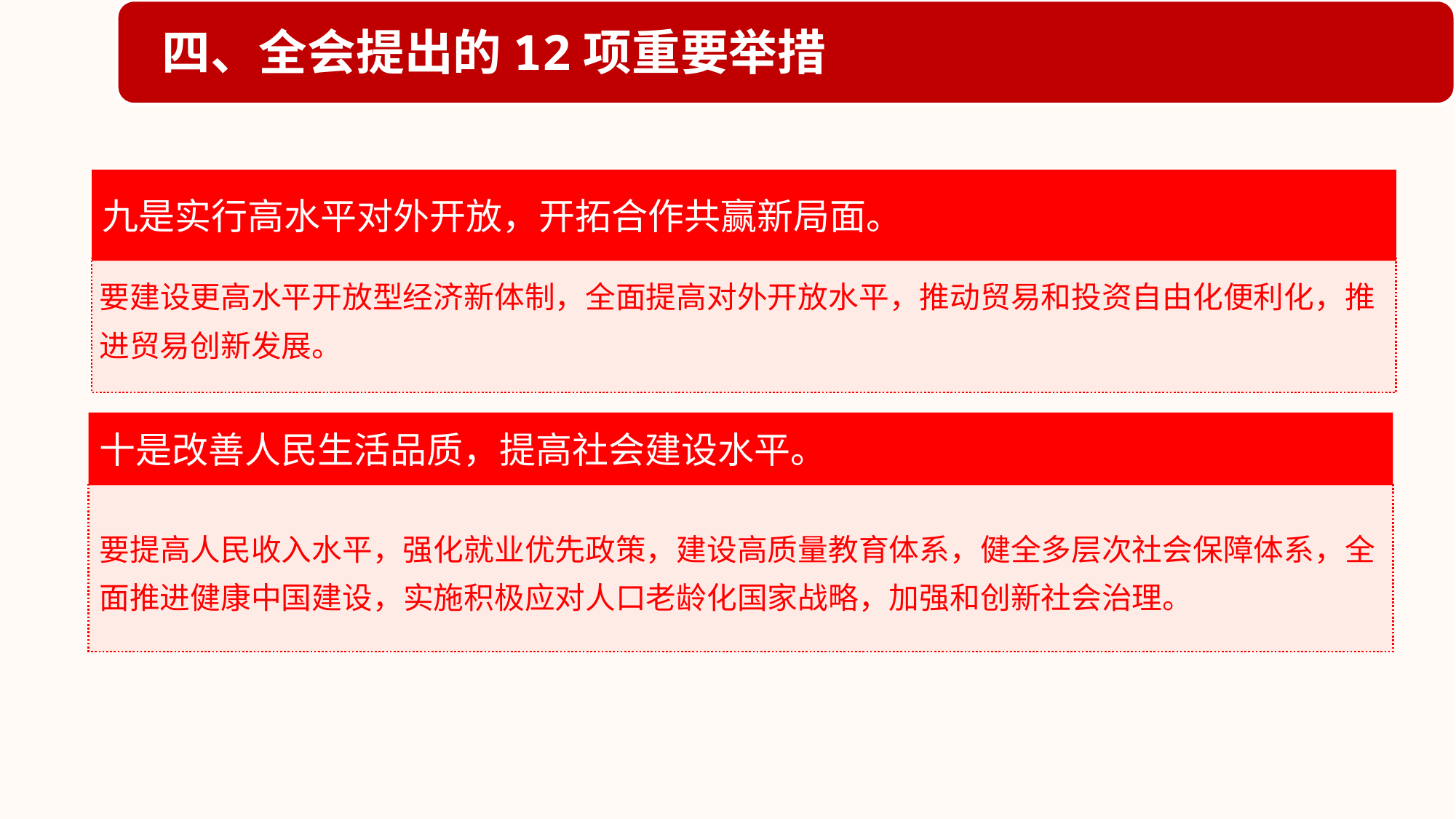

四、全会提出的12项重要举措

九是实行高水平对外开放，开拓合作共赢新局面。

要建设更高水平开放型经济新体制，全面提高对外开放水平，推动贸易和投资自由化便利化，推进贸易创新发展。
十是改善人民生活品质，提高社会建设水平。

要提高人民收入水平，强化就业优先政策，建设高质量教育体系，健全多层次社会保障体系，全面推进健康中国建设，实施积极应对人口老龄化国家战略，加强和创新社会治理。